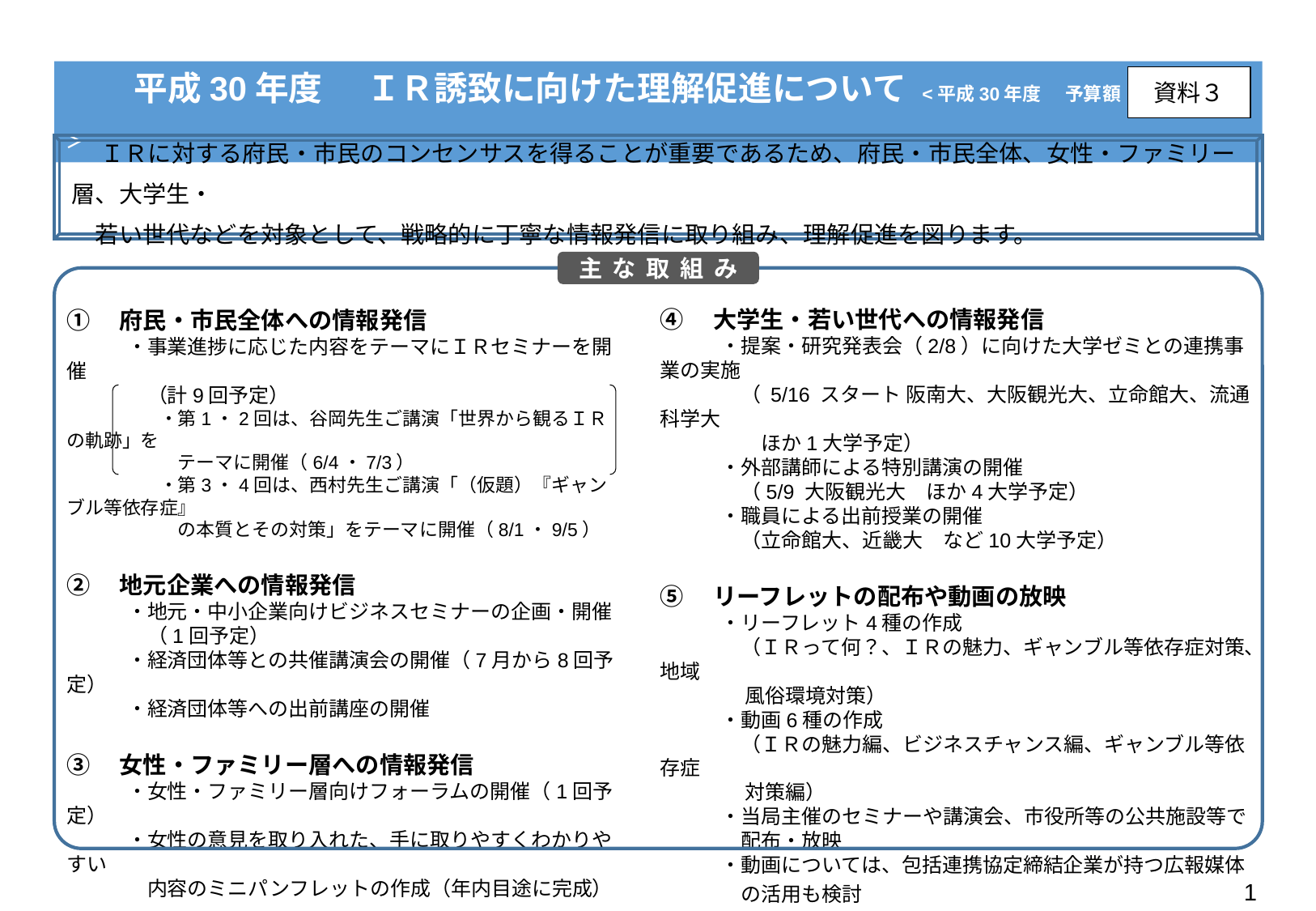

平成30年度　ＩＲ誘致に向けた理解促進について <平成30年度　予算額　6,600千円＞
資料３
　 ＩＲに対する府民・市民のコンセンサスを得ることが重要であるため、府民・市民全体、女性・ファミリー層、大学生・
　若い世代などを対象として、戦略的に丁寧な情報発信に取り組み、理解促進を図ります。
主な取組み

④　大学生・若い世代への情報発信
　　　・提案・研究発表会（2/8）に向けた大学ゼミとの連携事業の実施
　　　　（ 5/16 スタート 阪南大、大阪観光大、立命館大、流通科学大
　　　　　ほか1大学予定）
　　　・外部講師による特別講演の開催
　　　　（5/9 大阪観光大　ほか4大学予定）
　　　・職員による出前授業の開催
　　　　（立命館大、近畿大　など10大学予定）

⑤　リーフレットの配布や動画の放映
　　　・リーフレット4種の作成
　　　　（ＩＲって何？、ＩＲの魅力、ギャンブル等依存症対策、地域
　　　　 風俗環境対策）
　　　・動画6種の作成
　　　　（ＩＲの魅力編、ビジネスチャンス編、ギャンブル等依存症
　　　　 対策編）
　　　・当局主催のセミナーや講演会、市役所等の公共施設等で
　　　　配布・放映
　　　・動画については、包括連携協定締結企業が持つ広報媒体
　　　　の活用も検討
①　府民・市民全体への情報発信
　　　・事業進捗に応じた内容をテーマにＩＲセミナーを開催
　　　　（計9回予定）
　　　　　・第1・2回は、谷岡先生ご講演「世界から観るＩＲの軌跡」を
　　　　　　テーマに開催（6/4・7/3）
　　　　　・第3・4回は、西村先生ご講演「（仮題）『ギャンブル等依存症』
　　　　　　の本質とその対策」をテーマに開催（8/1・9/5）

②　地元企業への情報発信
　　　・地元・中小企業向けビジネスセミナーの企画・開催
　　　　（1回予定）
　　　・経済団体等との共催講演会の開催（7月から8回予定）
　　　・経済団体等への出前講座の開催

③　女性・ファミリー層への情報発信
　　　・女性・ファミリー層向けフォーラムの開催（1回予定）
　　　・女性の意見を取り入れた、手に取りやすくわかりやすい
　　　　内容のミニパンフレットの作成（年内目途に完成）

1